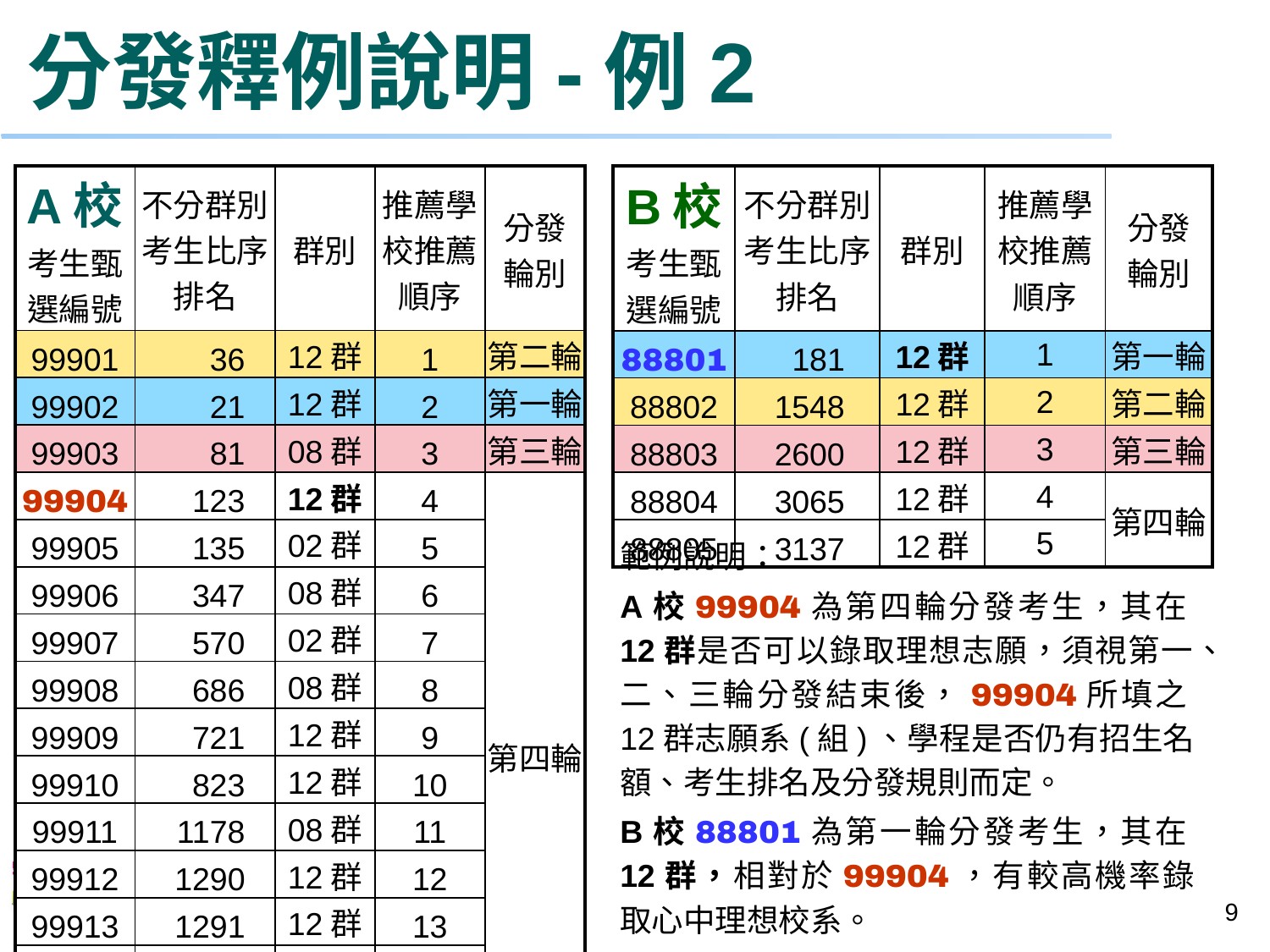

# 分發釋例說明-例2
| A校 考生甄選編號 | 不分群別考生比序排名 | 群別 | 推薦學校推薦順序 | 分發 輪別 |
| --- | --- | --- | --- | --- |
| 99901 | 36 | 12群 | 1 | 第二輪 |
| 99902 | 21 | 12群 | 2 | 第一輪 |
| 99903 | 81 | 08群 | 3 | 第三輪 |
| 99904 | 123 | 12群 | 4 | 第四輪 |
| 99905 | 135 | 02群 | 5 |  |
| 99906 | 347 | 08群 | 6 |  |
| 99907 | 570 | 02群 | 7 |  |
| 99908 | 686 | 08群 | 8 |  |
| 99909 | 721 | 12群 | 9 |  |
| 99910 | 823 | 12群 | 10 |  |
| 99911 | 1178 | 08群 | 11 |  |
| 99912 | 1290 | 12群 | 12 |  |
| 99913 | 1291 | 12群 | 13 |  |
| 99914 | 1377 | 12群 | 14 |  |
| 99915 | 1421 | 12群 | 15 |  |
| B校 考生甄選編號 | 不分群別考生比序排名 | 群別 | 推薦學校推薦順序 | 分發 輪別 |
| --- | --- | --- | --- | --- |
| 88801 | 181 | 12群 | 1 | 第一輪 |
| 88802 | 1548 | 12群 | 2 | 第二輪 |
| 88803 | 2600 | 12群 | 3 | 第三輪 |
| 88804 | 3065 | 12群 | 4 | 第四輪 |
| 88805 | 3137 | 12群 | 5 |  |
範例說明：
A校99904為第四輪分發考生，其在12群是否可以錄取理想志願，須視第一、二、三輪分發結束後，99904所填之12群志願系(組)、學程是否仍有招生名額、考生排名及分發規則而定。
B校88801為第一輪分發考生，其在12群，相對於99904，有較高機率錄取心中理想校系。
9